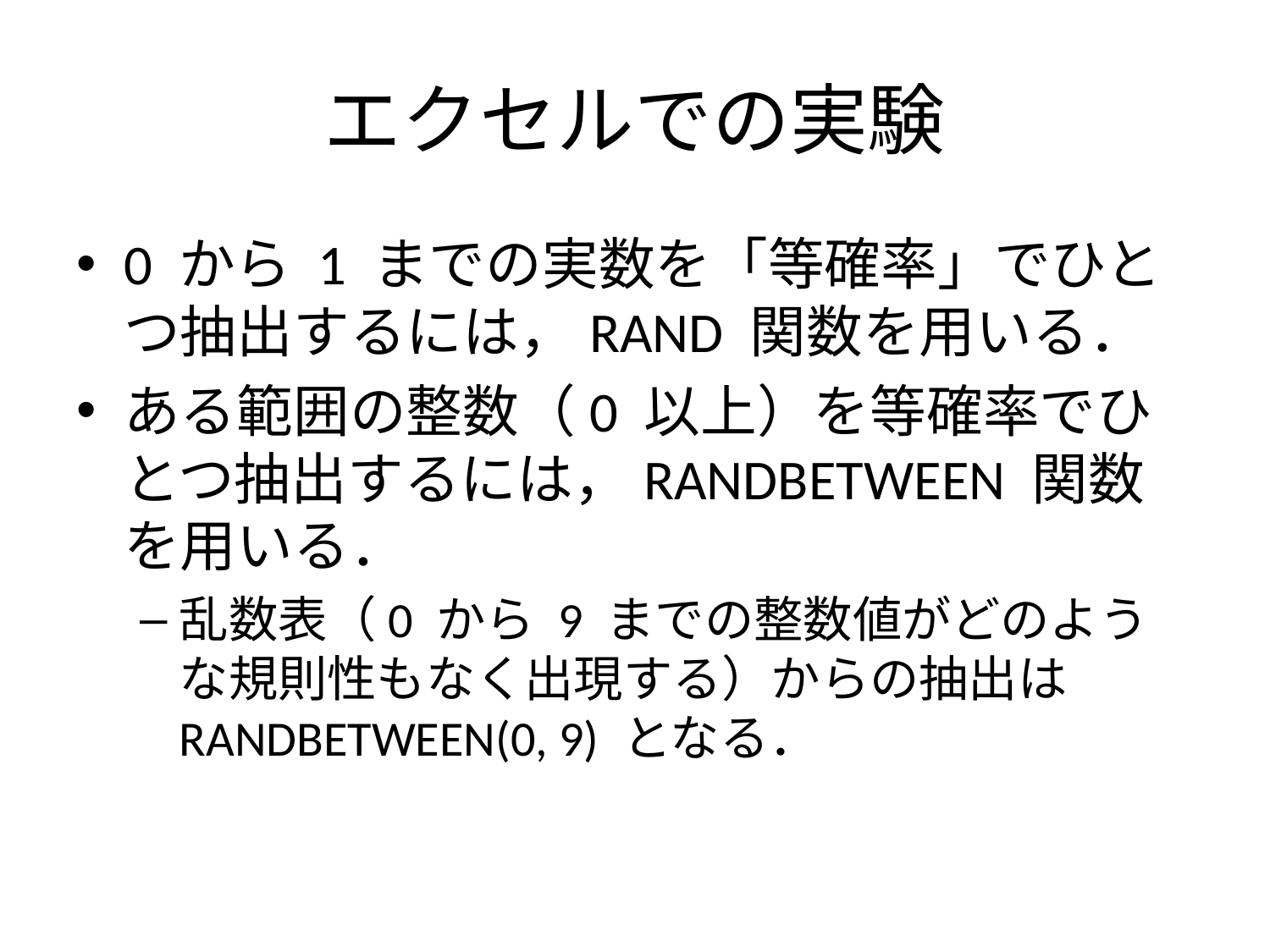

# エクセルでの実験
0 から 1 までの実数を「等確率」でひとつ抽出するには，RAND 関数を用いる．
ある範囲の整数（0 以上）を等確率でひとつ抽出するには，RANDBETWEEN 関数を用いる．
乱数表（0 から 9 までの整数値がどのような規則性もなく出現する）からの抽出は RANDBETWEEN(0, 9) となる．